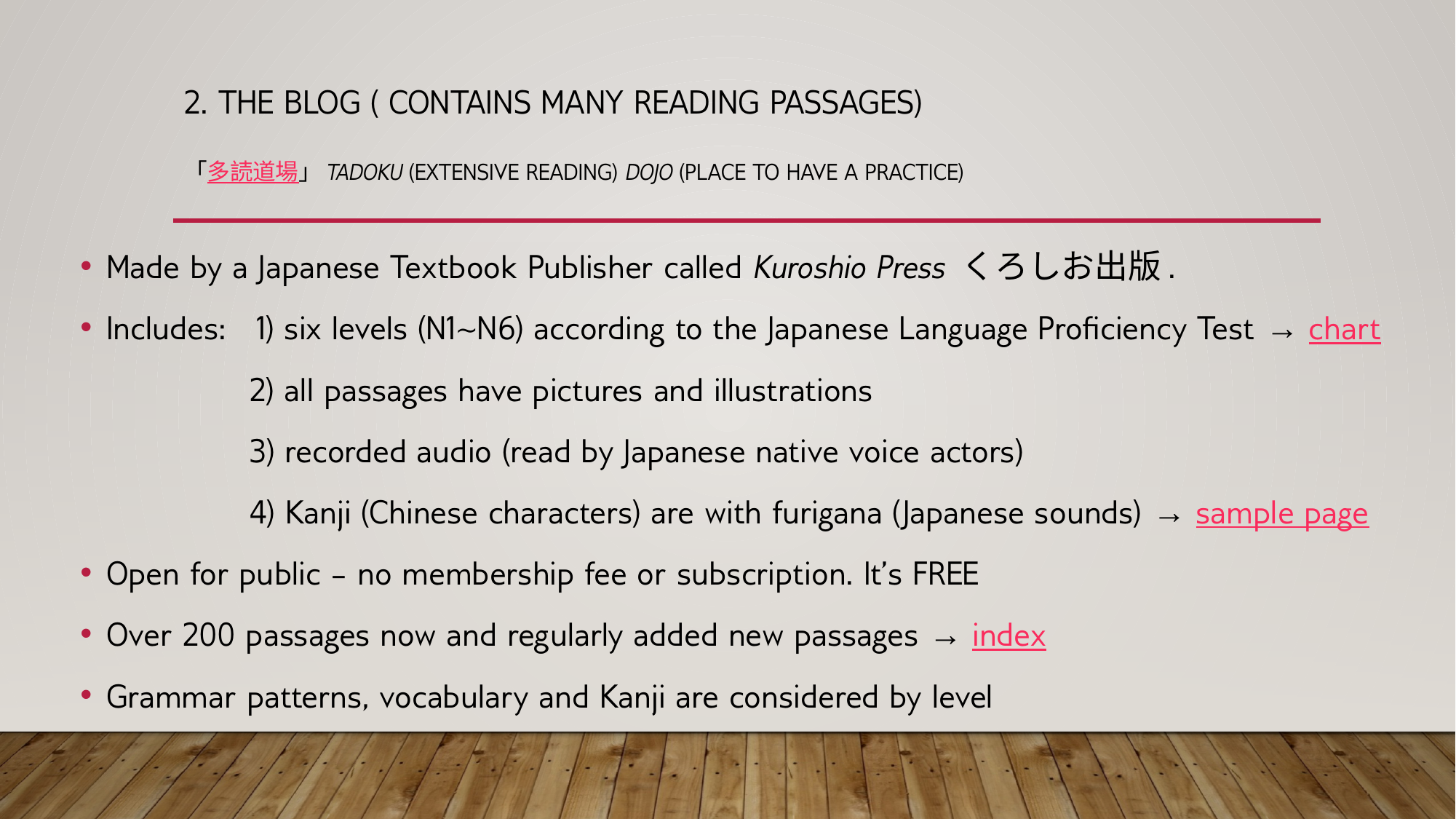

# 2. The Blog ( contains many reading passages) 「多読道場」tadoku (extensive reading) dojo (place to have a practice)
Made by a Japanese Textbook Publisher called Kuroshio Press くろしお出版.
Includes:   1) six levels (N1~N6) according to the Japanese Language Proficiency Test → chart
	　　2) all passages have pictures and illustrations
	　　3) recorded audio (read by Japanese native voice actors)
	　　4) Kanji (Chinese characters) are with furigana (Japanese sounds) → sample page
Open for public – no membership fee or subscription. It’s FREE
Over 200 passages now and regularly added new passages → index
Grammar patterns, vocabulary and Kanji are considered by level